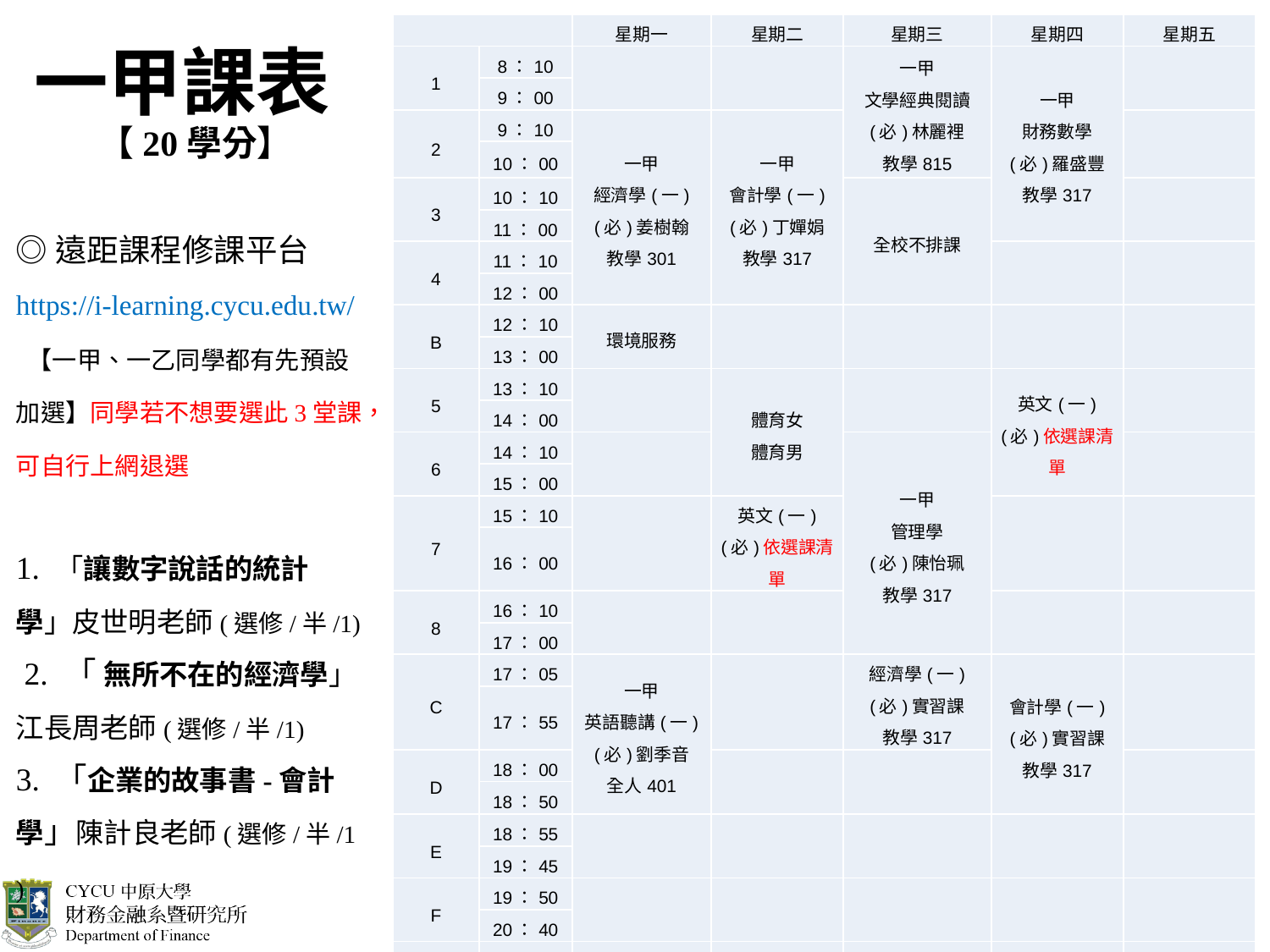

|  |  | 星期一 | 星期二 | 星期三 | 星期四 | 星期五 |
| --- | --- | --- | --- | --- | --- | --- |
| 1 | 8：10 |  |  | 一甲 文學經典閱讀 (必)林麗裡 教學815 | 一甲 財務數學 (必)羅盛豐 教學317 |  |
|  | 9：00 |  |  |  |  |  |
| 2 | 9：10 | 一甲 經濟學(一) (必)姜樹翰 教學301 | 一甲 會計學(一) (必)丁嬋娟 教學317 |  |  |  |
|  | 10：00 |  |  |  |  |  |
| 3 | 10：10 |  |  | 全校不排課 |  |  |
|  | 11：00 |  |  |  |  |  |
| 4 | 11：10 |  |  |  |  |  |
|  | 12：00 |  |  |  |  |  |
| B | 12：10 | 環境服務 |  |  |  |  |
|  | 13：00 |  |  |  |  |  |
| 5 | 13：10 |  | 體育女 體育男 |  | 英文(一) (必)依選課清單 |  |
|  | 14：00 |  |  |  |  |  |
| 6 | 14：10 |  |  | 一甲 管理學 (必)陳怡珮 教學317 |  |  |
|  | 15：00 |  |  |  |  |  |
| 7 | 15：10 |  | 英文(一) (必)依選課清單 |  |  |  |
|  | 16：00 |  |  |  |  |  |
| 8 | 16：10 |  |  |  |  |  |
|  | 17：00 |  |  |  |  |  |
| C | 17：05 | 一甲 英語聽講(一) (必)劉季音 全人401 |  | 經濟學(一) (必)實習課 教學317 | 會計學(一) (必)實習課 教學317 |  |
|  | 17：55 |  |  |  |  |  |
| D | 18：00 |  |  |  |  |  |
|  | 18：50 |  |  |  |  |  |
| E | 18：55 |  |  |  |  |  |
|  | 19：45 |  |  |  |  |  |
| F | 19：50 |  |  |  |  |  |
|  | 20：40 |  |  |  |  |  |
| G | 20：45 |  |  |  |  |  |
|  | 21：35 |  |  |  |  |  |
一甲課表
       【20學分】
◎遠距課程修課平台https://i-learning.cycu.edu.tw/
 【一甲、一乙同學都有先預設加選】同學若不想要選此3堂課，可自行上網退選

1. 「讓數字說話的統計學」皮世明老師(選修/半/1)
 2. 「 無所不在的經濟學」江長周老師(選修/半/1)
3. 「企業的故事書-會計學」陳計良老師(選修/半/1)